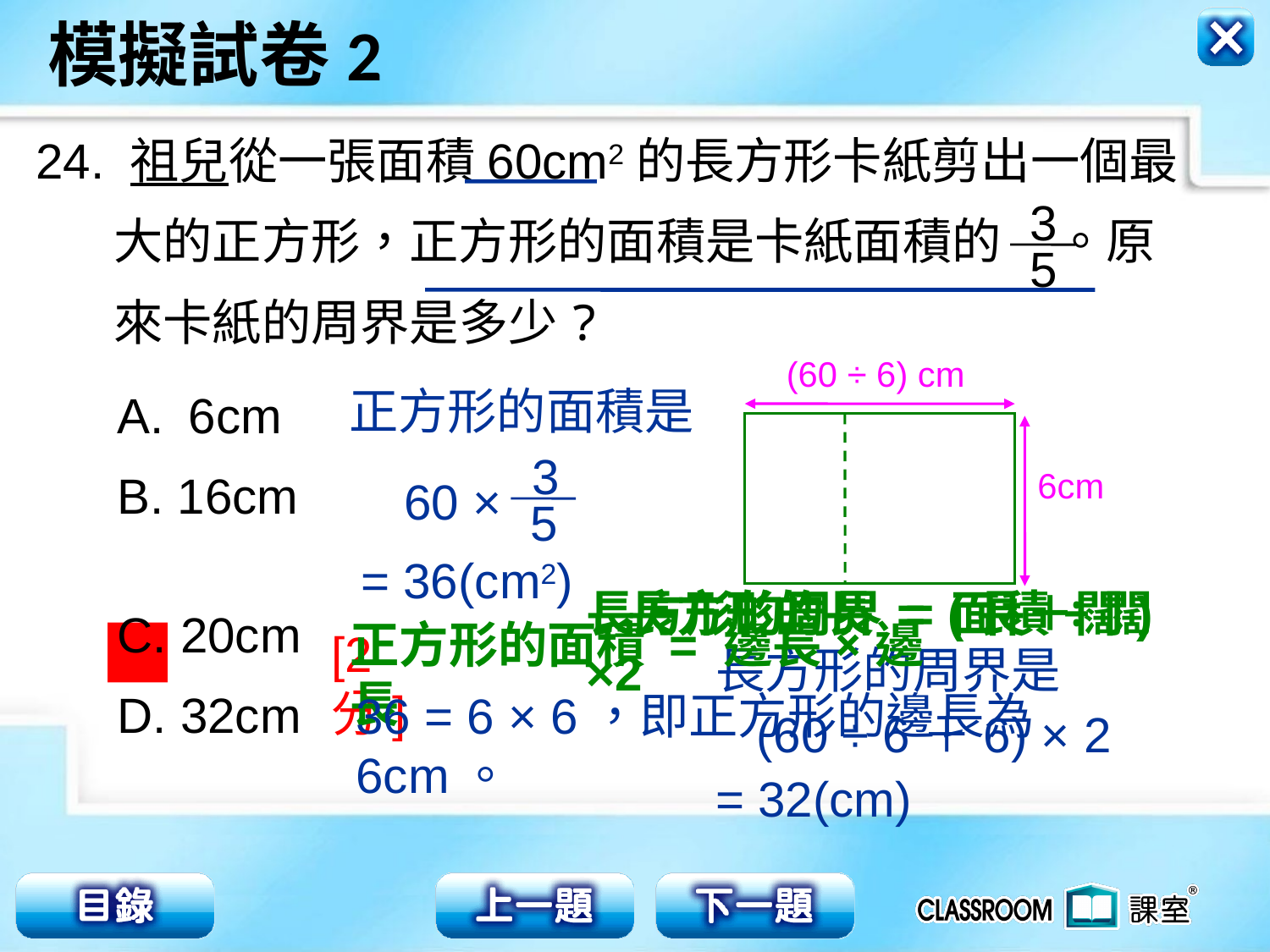

24. 祖兒從一張面積60cm2的長方形卡紙剪出一個最
      大的正方形，正方形的面積是卡紙面積的     。原
      來卡紙的周界是多少?

3
5

(60 ÷ 6) cm

正方形的面積是
6cm
B. 16cm
C. 20cm
D. 32cm

6cm
3
5

60 ×
 = 36(cm2)
長方形的周界 = (長＋闊) ×2
長方形的長 = 面積÷闊
正方形的面積 = 邊長×邊長
[2分]

長方形的周界是
   (60 ÷ 6＋6) × 2
= 32(cm)
36 = 6 × 6，即正方形的邊長為6cm。